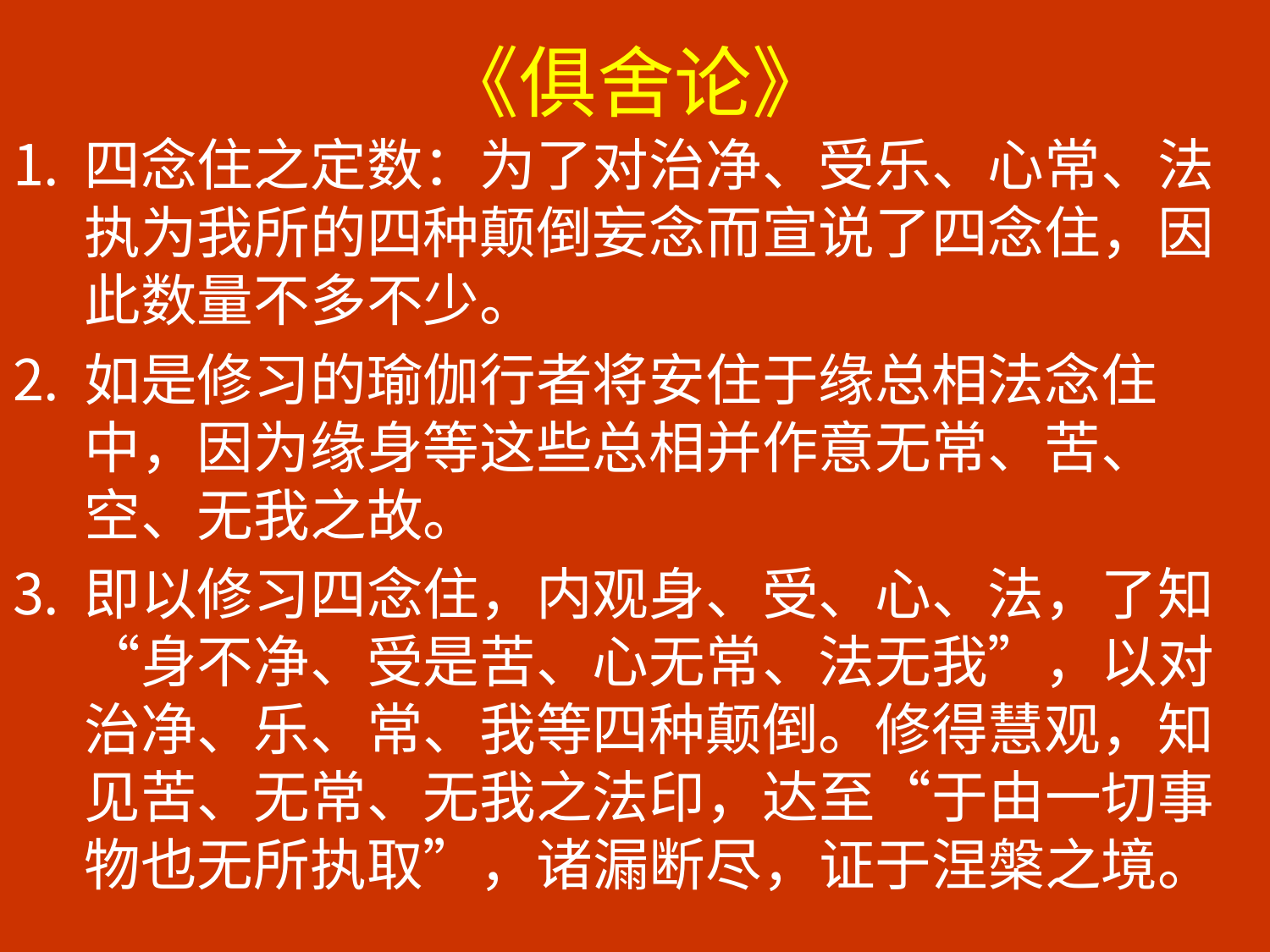

# 《俱舍论》
四念住之定数：为了对治净、受乐、心常、法执为我所的四种颠倒妄念而宣说了四念住，因此数量不多不少。
如是修习的瑜伽行者将安住于缘总相法念住中，因为缘身等这些总相并作意无常、苦、空、无我之故。
即以修习四念住，内观身、受、心、法，了知“身不净、受是苦、心无常、法无我”，以对治净、乐、常、我等四种颠倒。修得慧观，知见苦、无常、无我之法印，达至“于由一切事物也无所执取”，诸漏断尽，证于涅槃之境。